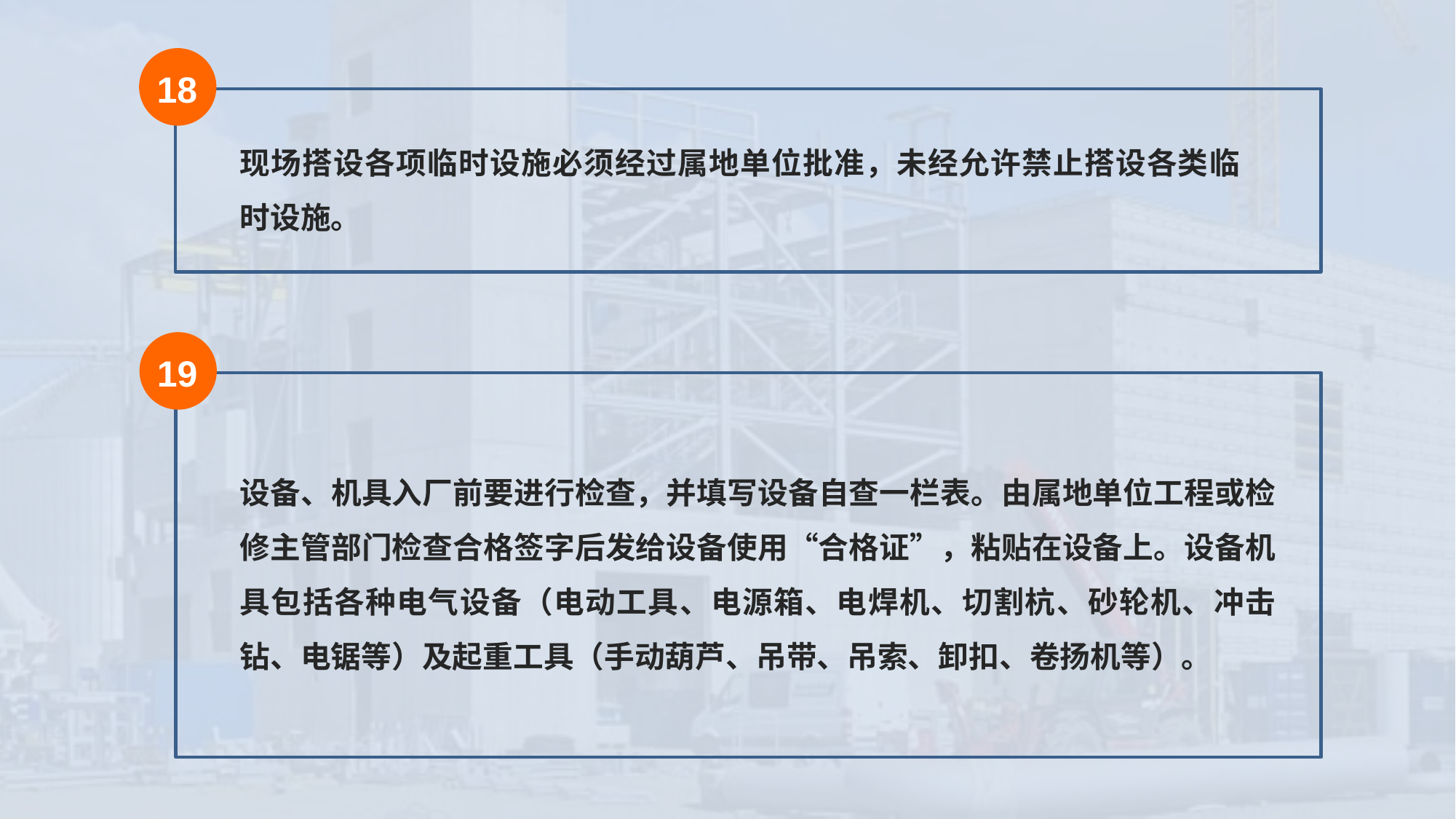

18

现场搭设各项临时设施必须经过属地单位批准，未经允许禁止搭设各类临时设施。

19

设备、机具入厂前要进行检查，并填写设备自查一栏表。由属地单位工程或检修主管部门检查合格签字后发给设备使用“合格证”，粘贴在设备上。设备机具包括各种电气设备（电动工具、电源箱、电焊机、切割杭、砂轮机、冲击钻、电锯等）及起重工具（手动葫芦、吊带、吊索、卸扣、卷扬机等）。